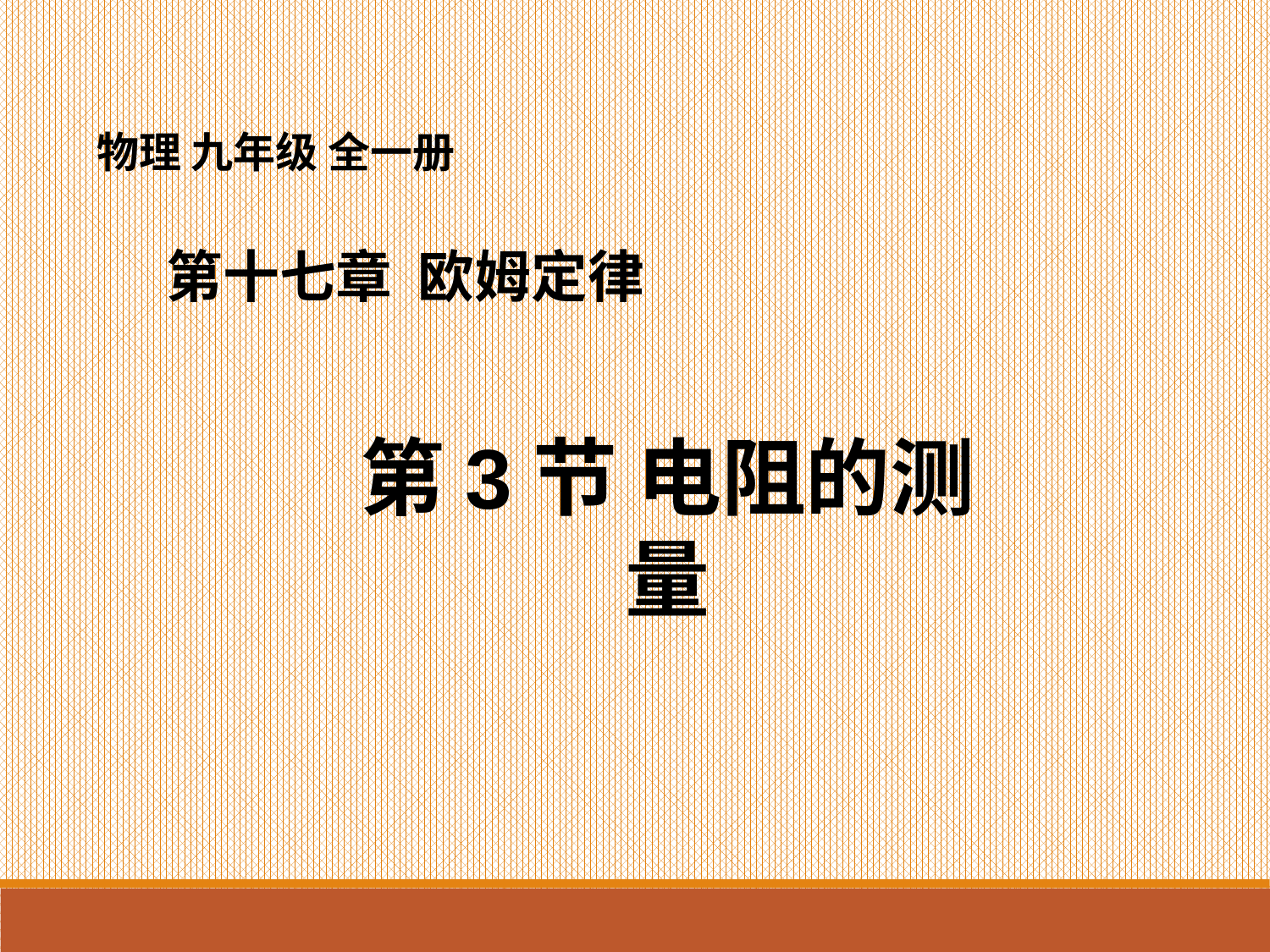

物理 九年级 全一册
第十七章  欧姆定律
第3节 电阻的测量